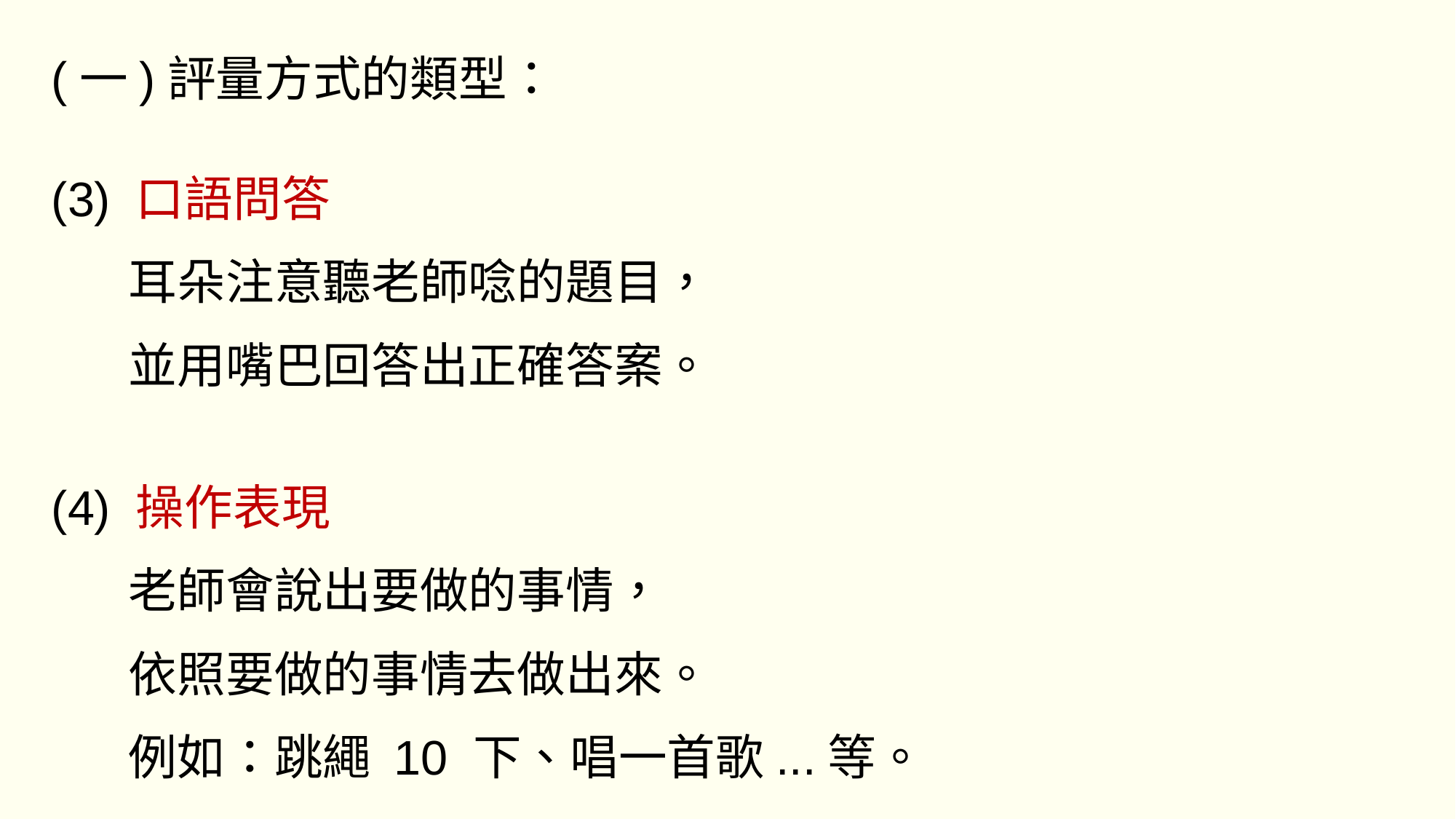

(一)評量󠇡方式的類型：

(3) 口語問答
      耳朵󠇡注意聽老師唸的題目，
      並用嘴巴回答出正確答案。

(4) 操作表現
      老師會說出要做的事情，
      依照要做的事情去做出來。
      例如：跳繩 10 下、唱一󠇢首歌...等。